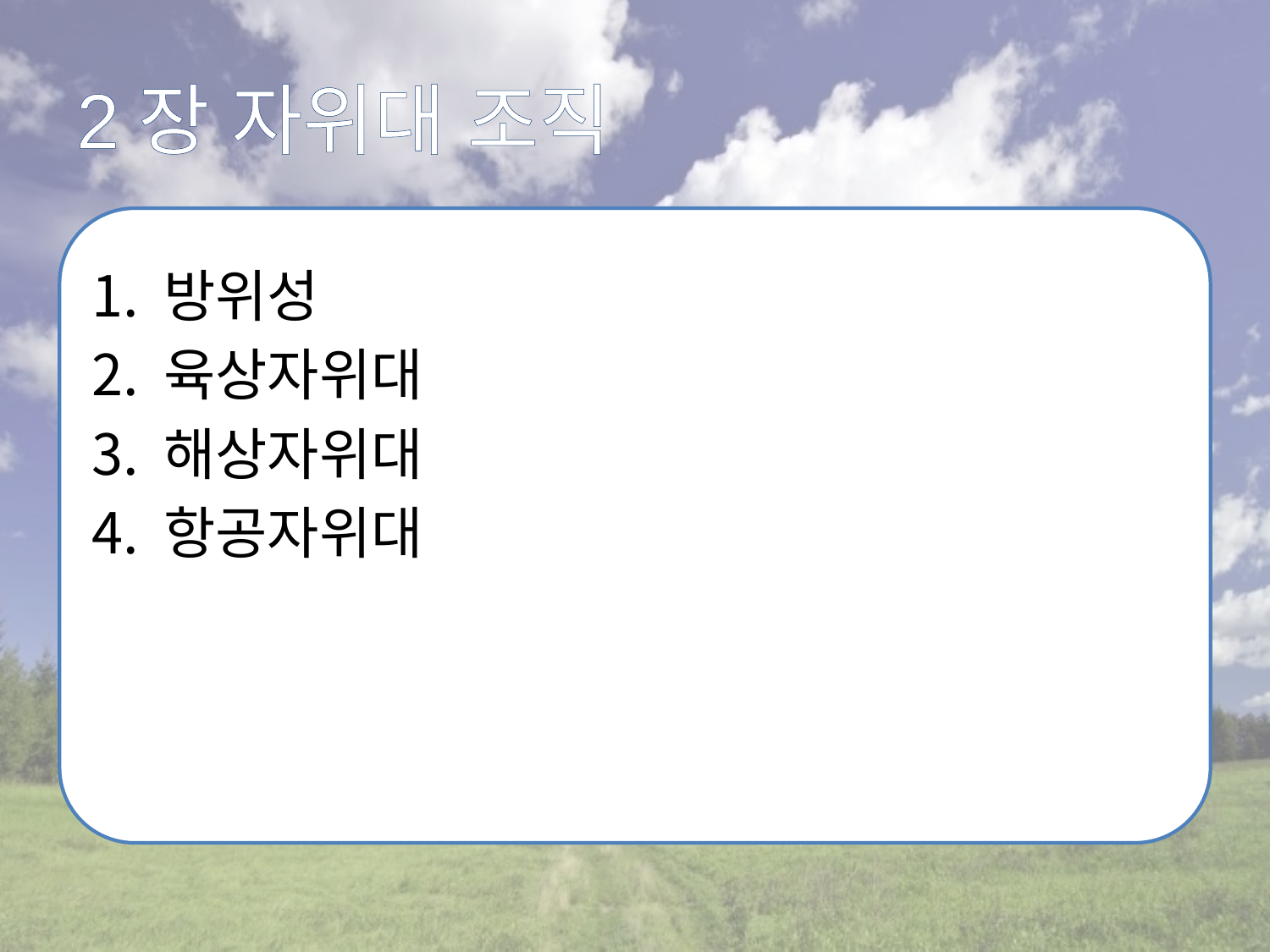

# 2장 자위대 조직

방위성
육상자위대
해상자위대
항공자위대